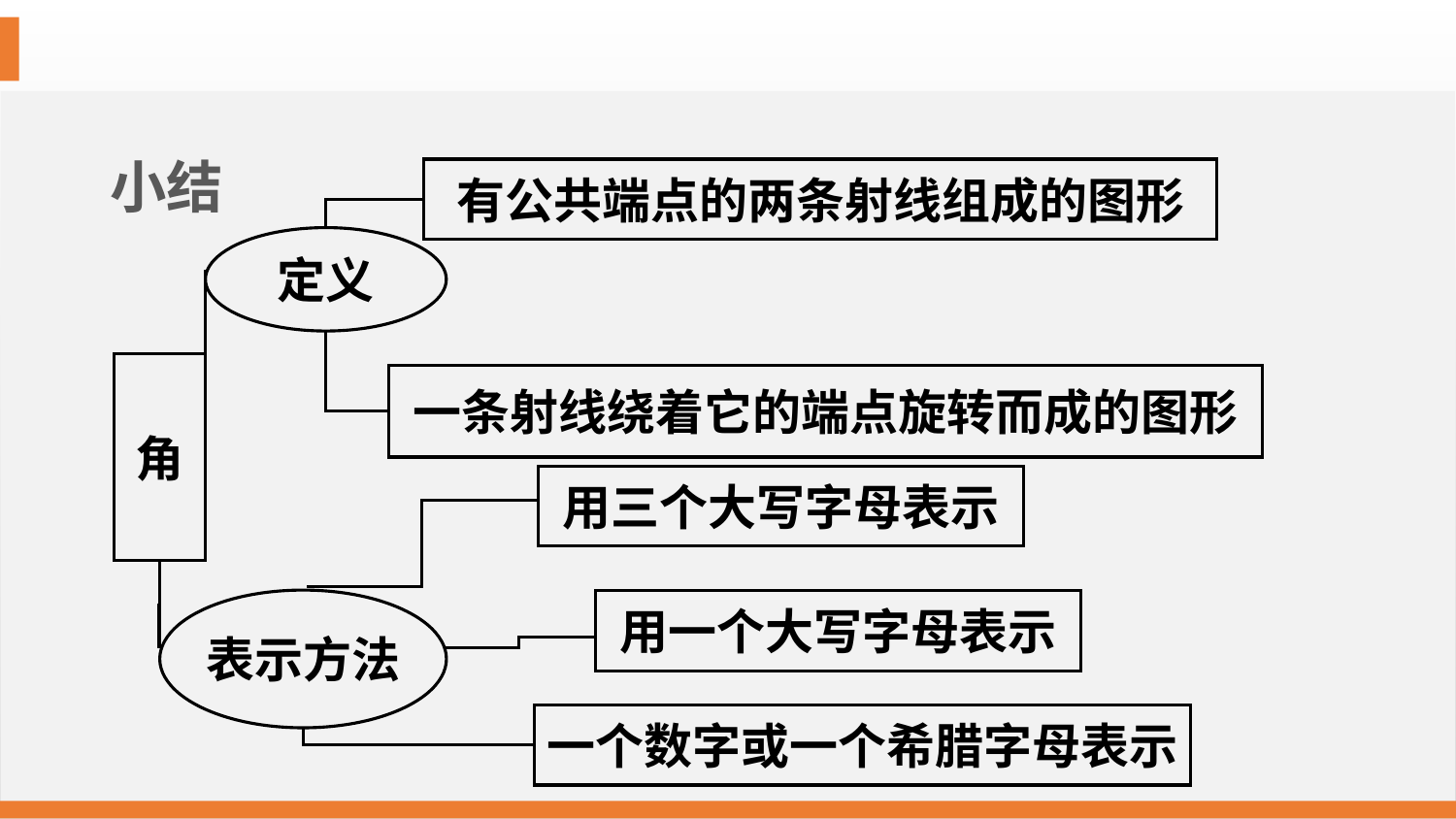

小结
有公共端点的两条射线组成的图形
定义
角
一条射线绕着它的端点旋转而成的图形
用三个大写字母表示
表示方法
用一个大写字母表示
一个数字或一个希腊字母表示